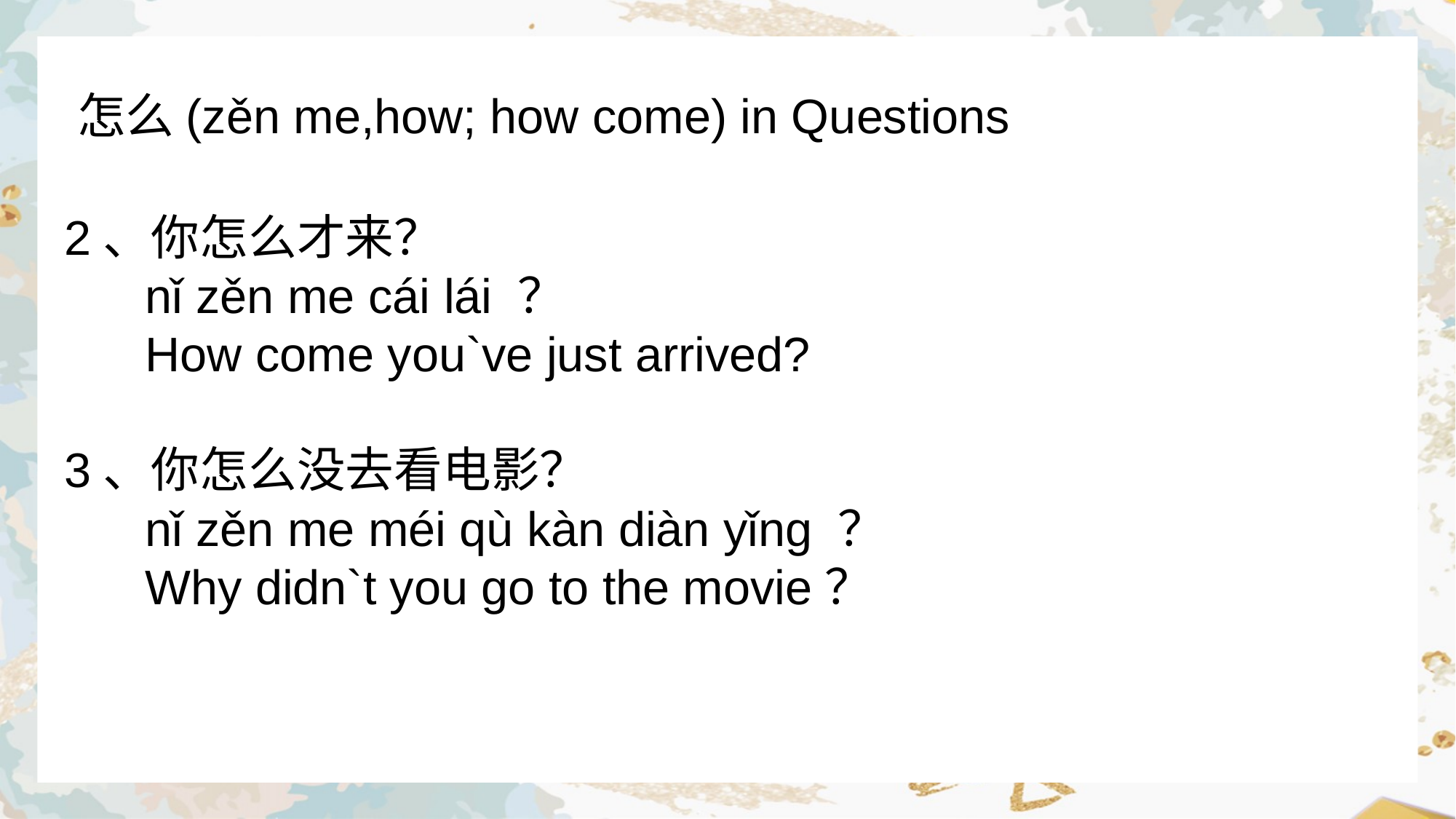

怎么(zěn me,how; how come) in Questions
2、你怎么才来？
      nǐ zěn me cái lái ？
      How come you`ve just arrived?

3、你怎么没去看电影？
      nǐ zěn me méi qù kàn diàn yǐng ？
      Why didn`t you go to the movie？